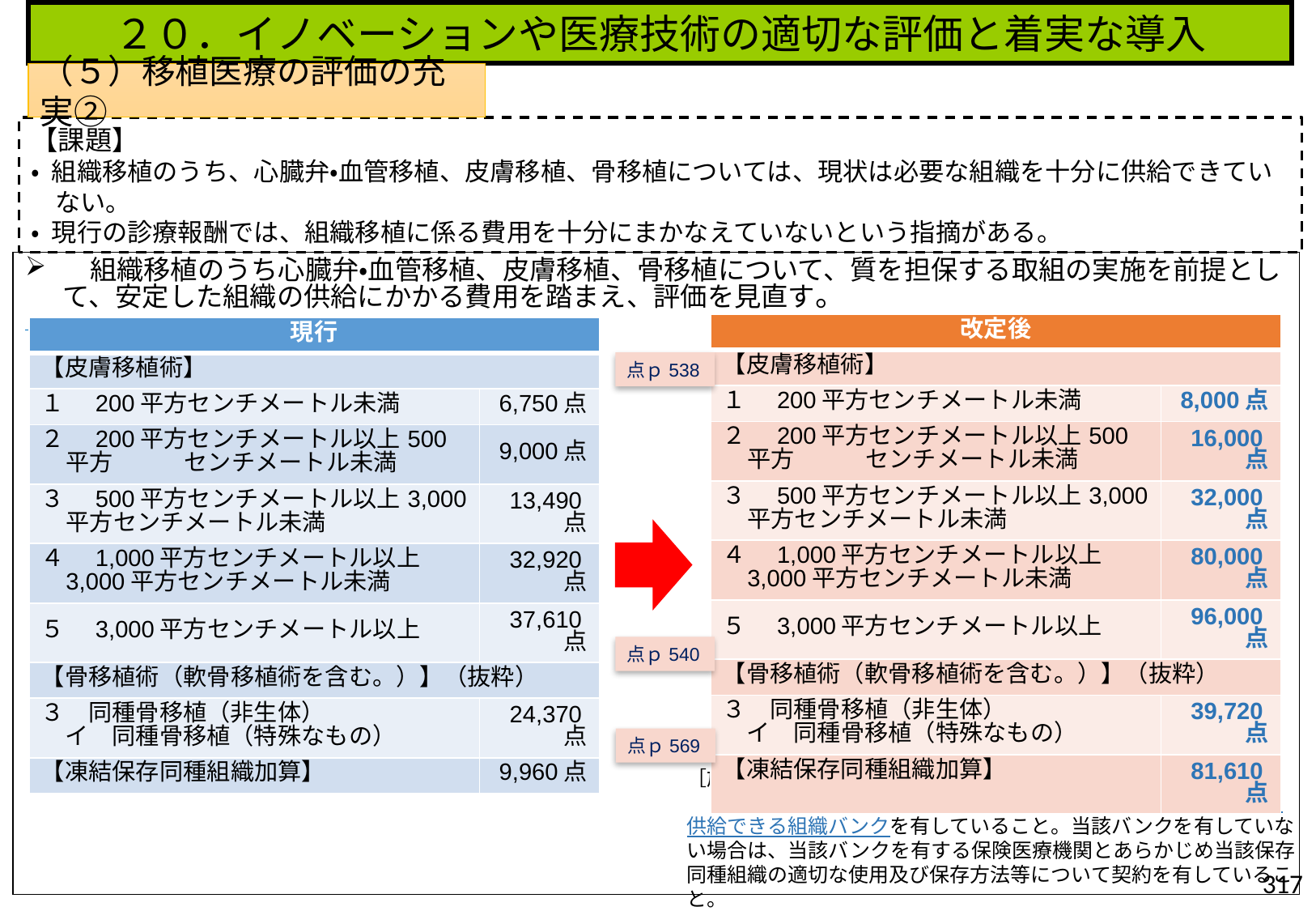

２０．イノベーションや医療技術の適切な評価と着実な導入
（５）移植医療の評価の充実②
【課題】
• 組織移植のうち、心臓弁・血管移植、皮膚移植、骨移植については、現状は必要な組織を十分に供給できていない。
• 現行の診療報酬では、組織移植に係る費用を十分にまかなえていないという指摘がある。
　組織移植のうち心臓弁・血管移植、皮膚移植、骨移植について、質を担保する取組の実施を前提として、安定した組織の供給にかかる費用を踏まえ、評価を見直す。

| 改定後 |  |
| --- | --- |
| 【皮膚移植術】 |  |
| １　200平方センチメートル未満 | 8,000点 |
| ２　200平方センチメートル以上500平方　　　センチメートル未満 | 16,000点 |
| ３　500平方センチメートル以上3,000平方センチメートル未満 | 32,000点 |
| ４　1,000平方センチメートル以上3,000平方センチメートル未満 | 80,000点 |
| ５　3,000平方センチメートル以上 | 96,000点 |
| 【骨移植術（軟骨移植術を含む。）】（抜粋） |  |
| ３　同種骨移植（非生体） 　イ　同種骨移植（特殊なもの） | 39,720点 |
| 【凍結保存同種組織加算】 | 81,610点 |
| 現行 |  |
| --- | --- |
| 【皮膚移植術】 |  |
| １　200平方センチメートル未満 | 6,750点 |
| ２　200平方センチメートル以上500平方　　　センチメートル未満 | 9,000点 |
| ３　500平方センチメートル以上3,000平方センチメートル未満 | 13,490点 |
| ４　1,000平方センチメートル以上3,000平方センチメートル未満 | 32,920点 |
| ５　3,000平方センチメートル以上 | 37,610点 |
| 【骨移植術（軟骨移植術を含む。）】（抜粋） |  |
| ３　同種骨移植（非生体） 　イ　同種骨移植（特殊なもの） | 24,370点 |
| 【凍結保存同種組織加算】 | 9,960点 |
点ｐ538

点ｐ540
点ｐ569
［施設基準］（抜粋）
 　日本組織移植学会の認定する採取して保存した組織を他施設へ供給できる組織バンクを有していること。当該バンクを有していない場合は、当該バンクを有する保険医療機関とあらかじめ当該保存同種組織の適切な使用及び保存方法等について契約を有していること。
317